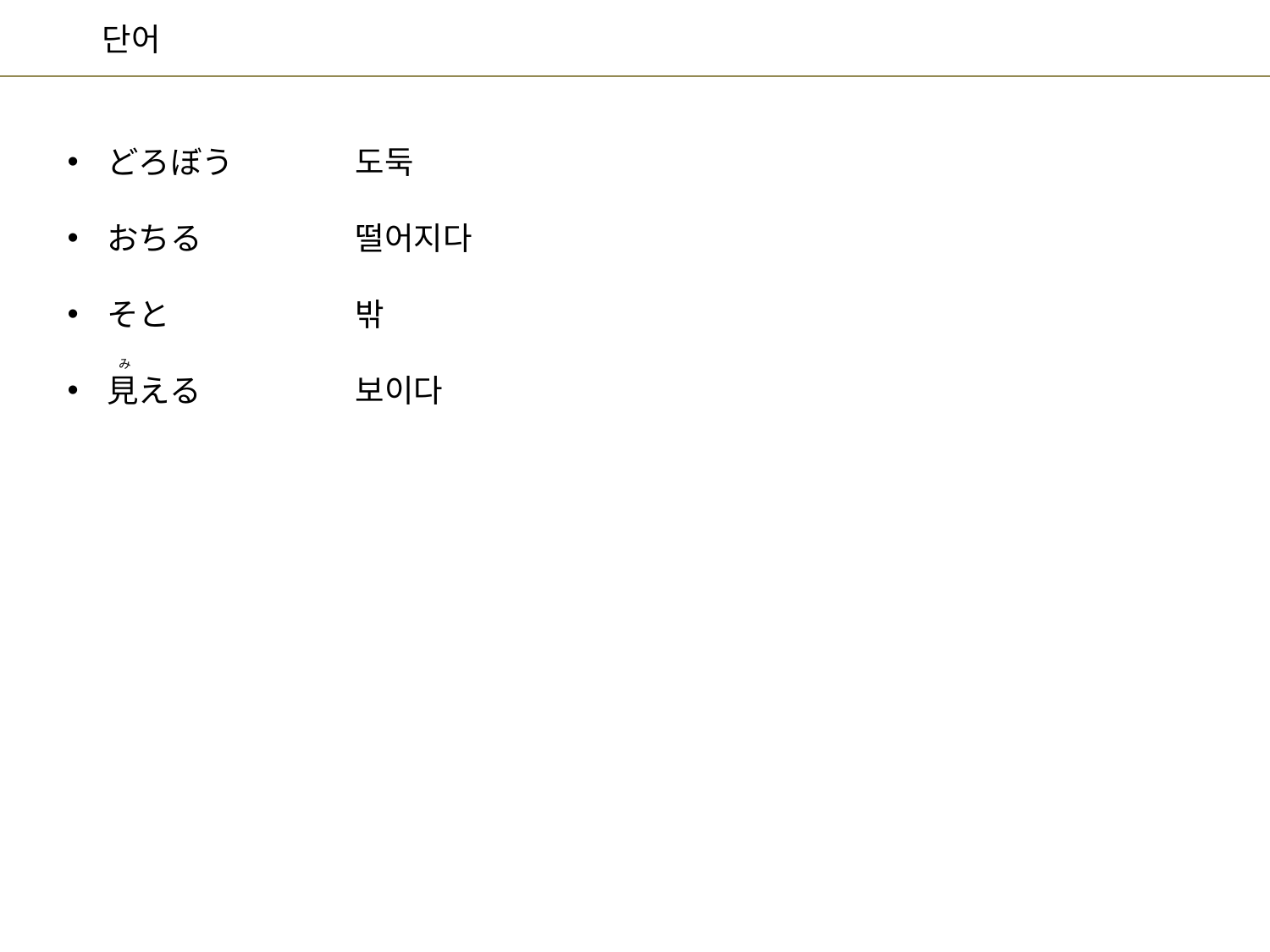

도둑

떨어지다

밖

보이다
どろぼう

おちる

そと

見える
み